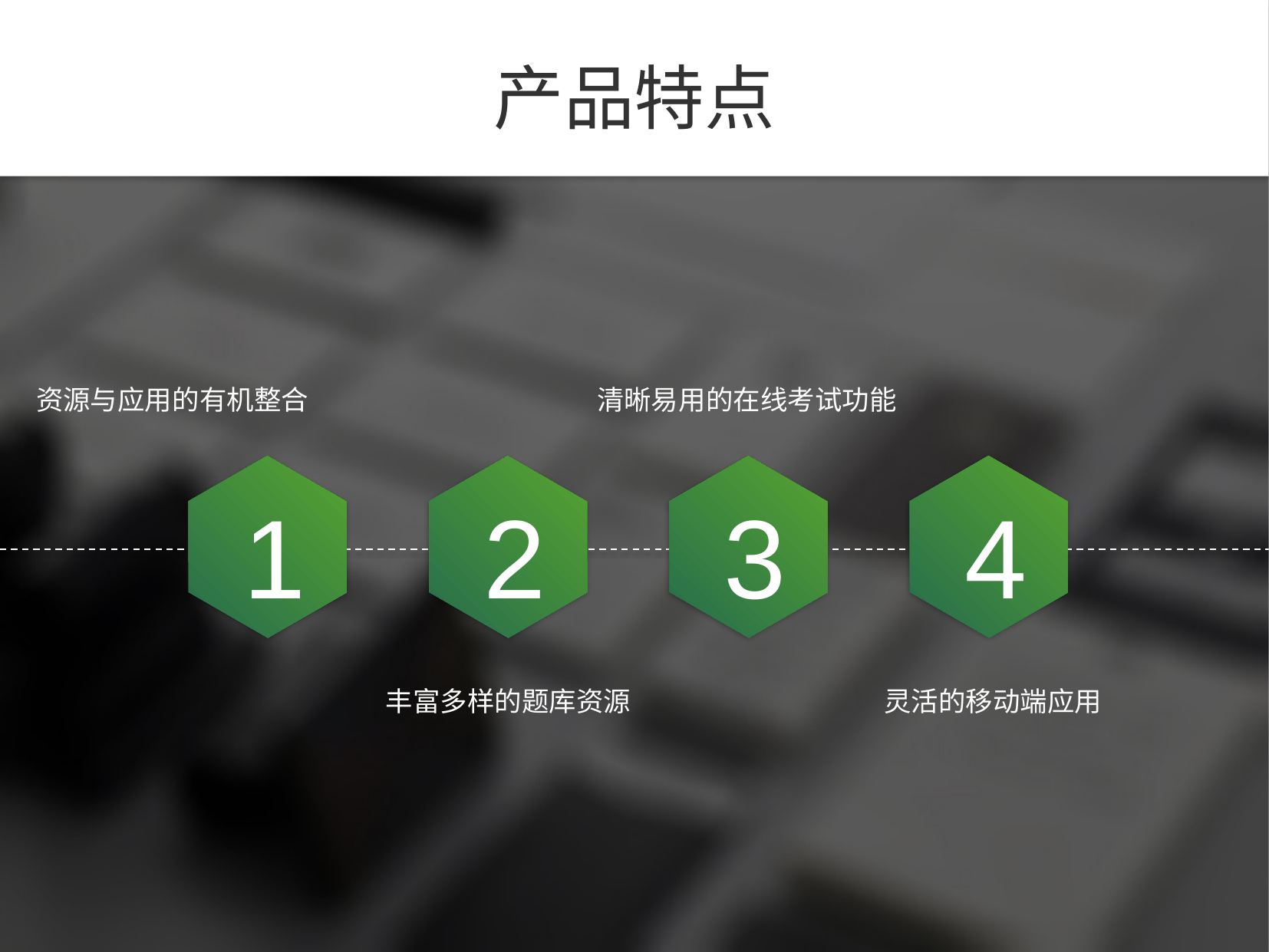

产品特点
资源与应用的有机整合
清晰易用的在线考试功能

1
2
3
4
丰富多样的题库资源
灵活的移动端应用